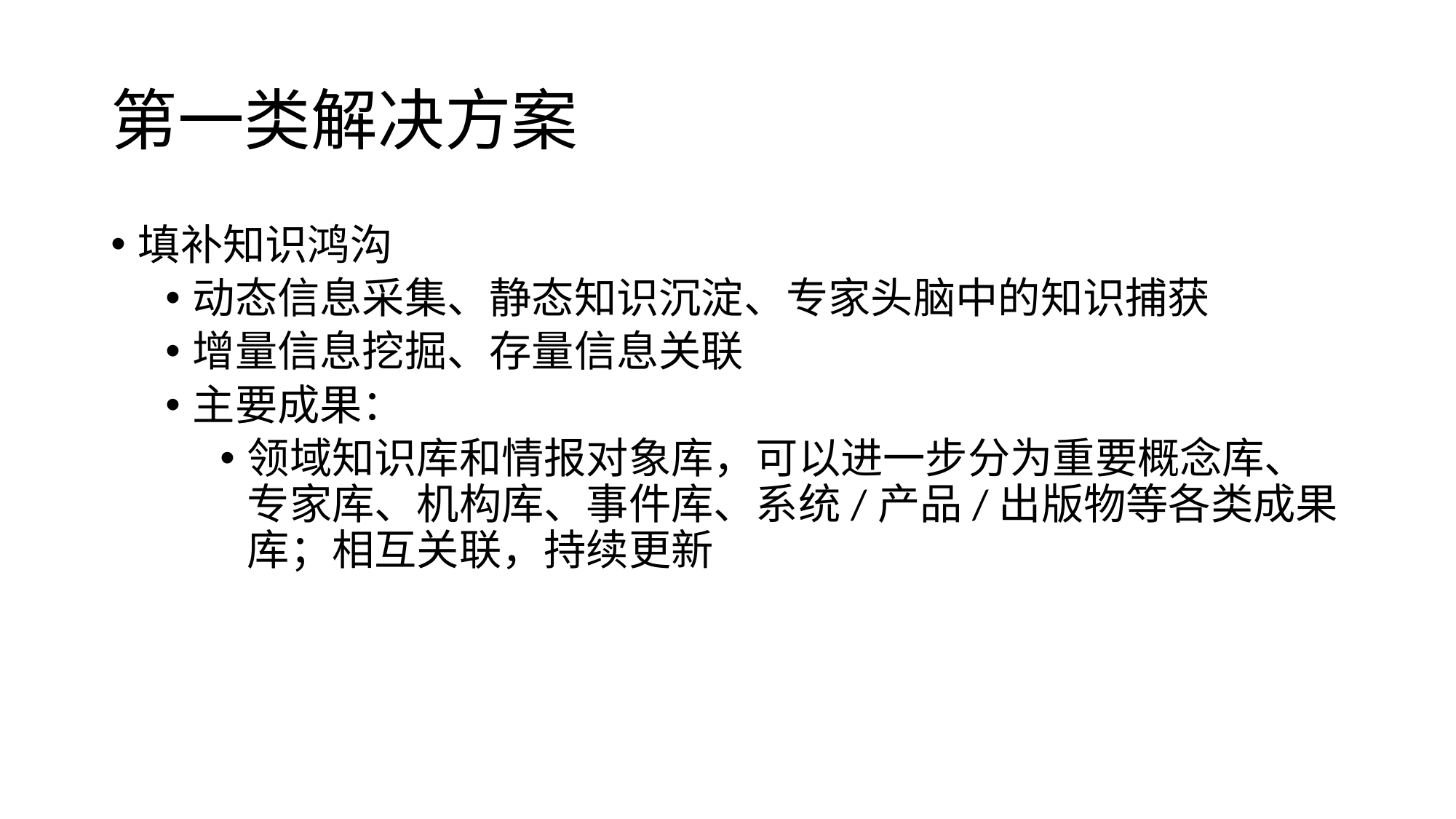

# 第一类解决方案
填补知识鸿沟
动态信息采集、静态知识沉淀、专家头脑中的知识捕获
增量信息挖掘、存量信息关联
主要成果：
领域知识库和情报对象库，可以进一步分为重要概念库、专家库、机构库、事件库、系统/产品/出版物等各类成果库；相互关联，持续更新